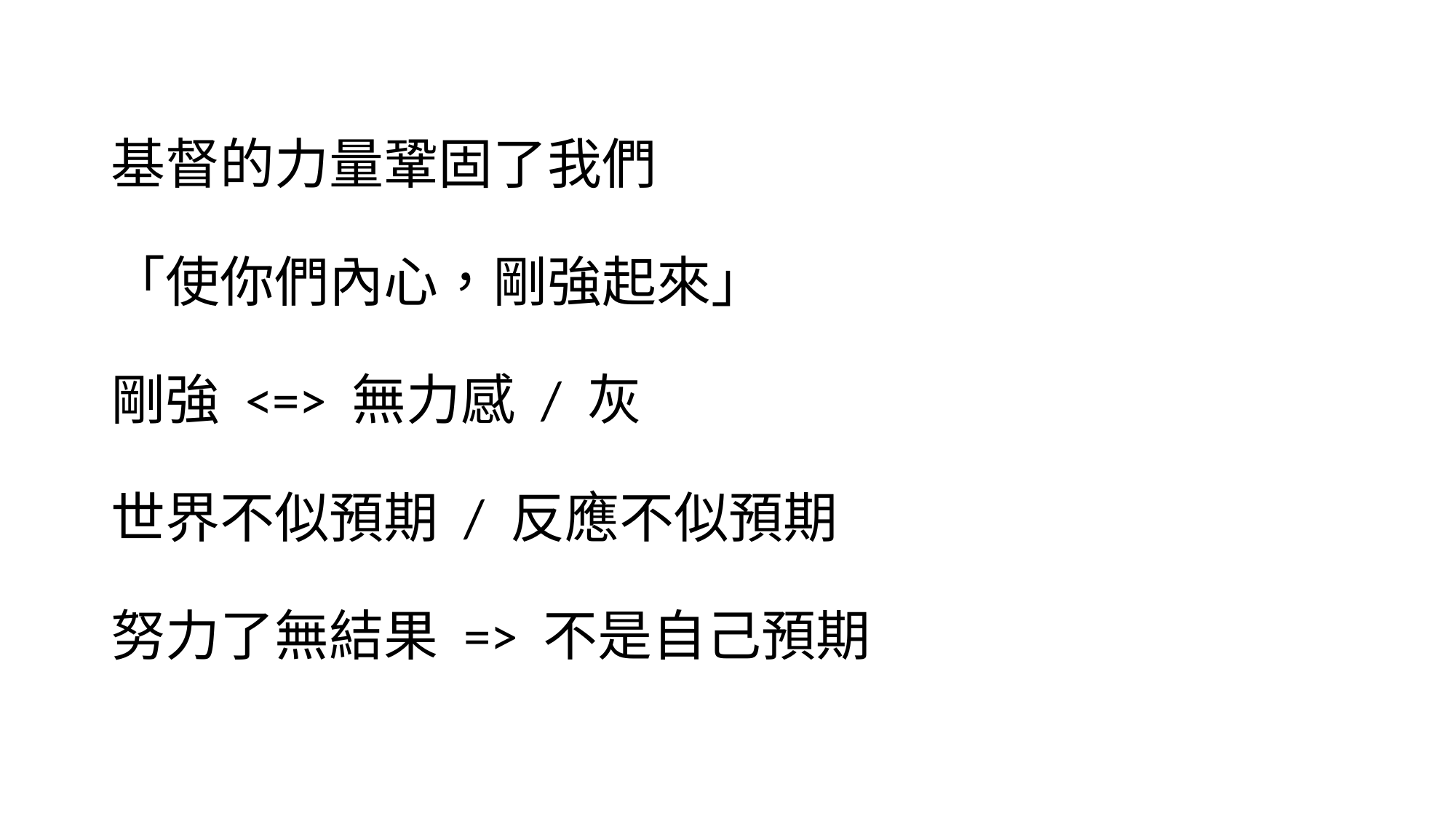

# 基督的力量鞏固了我們 「使你們內心，剛強起來」 剛強 <=> 無力感 / 灰 世界不似預期 / 反應不似預期 努力了無結果 => 不是自己預期